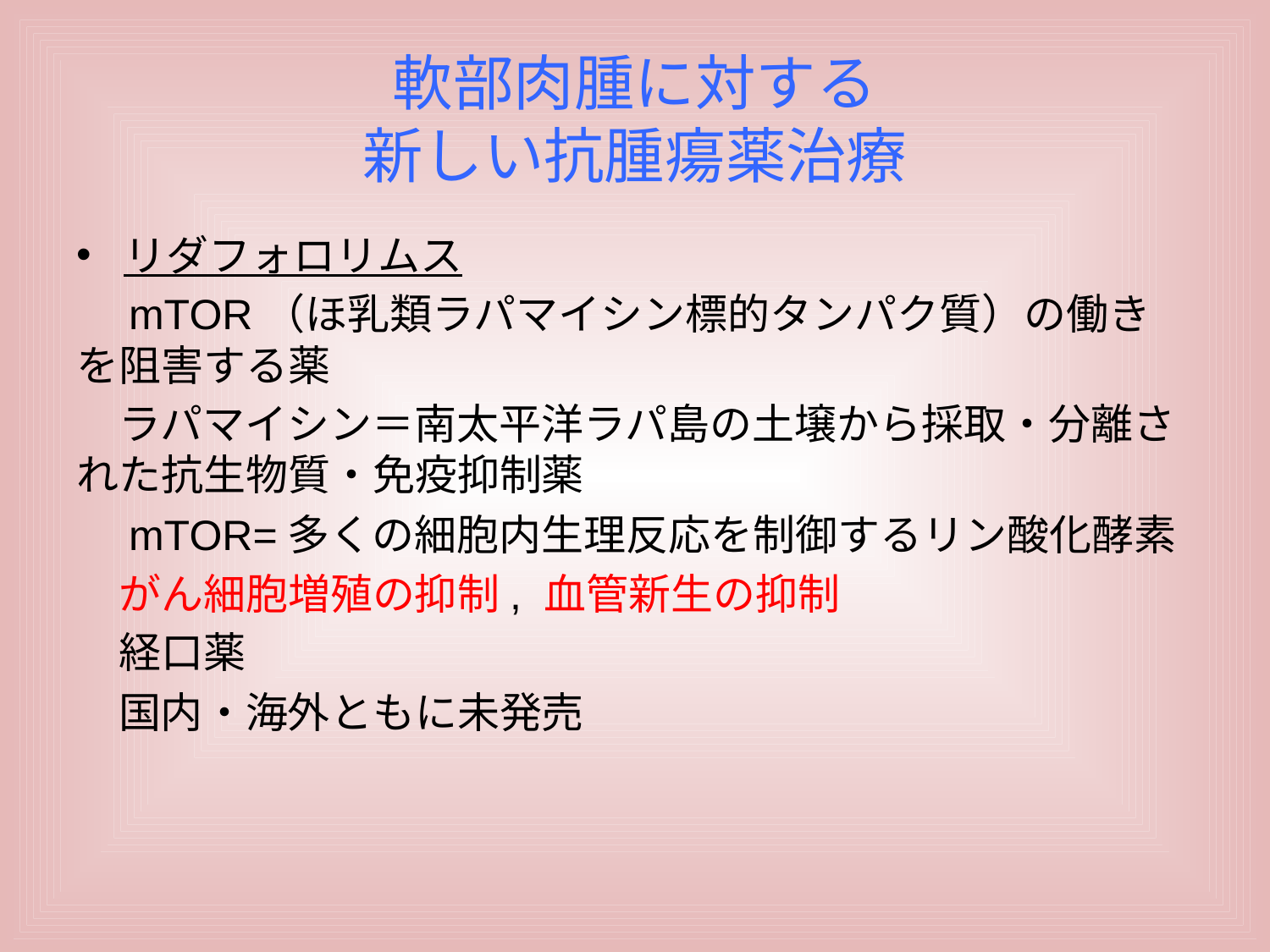

# 軟部肉腫に対する 新しい抗腫瘍薬治療
リダフォロリムス
　mTOR（ほ乳類ラパマイシン標的タンパク質）の働きを阻害する薬
　ラパマイシン＝南太平洋ラパ島の土壌から採取・分離された抗生物質・免疫抑制薬
　mTOR=多くの細胞内生理反応を制御するリン酸化酵素
　がん細胞増殖の抑制, 血管新生の抑制
　経口薬
　国内・海外ともに未発売